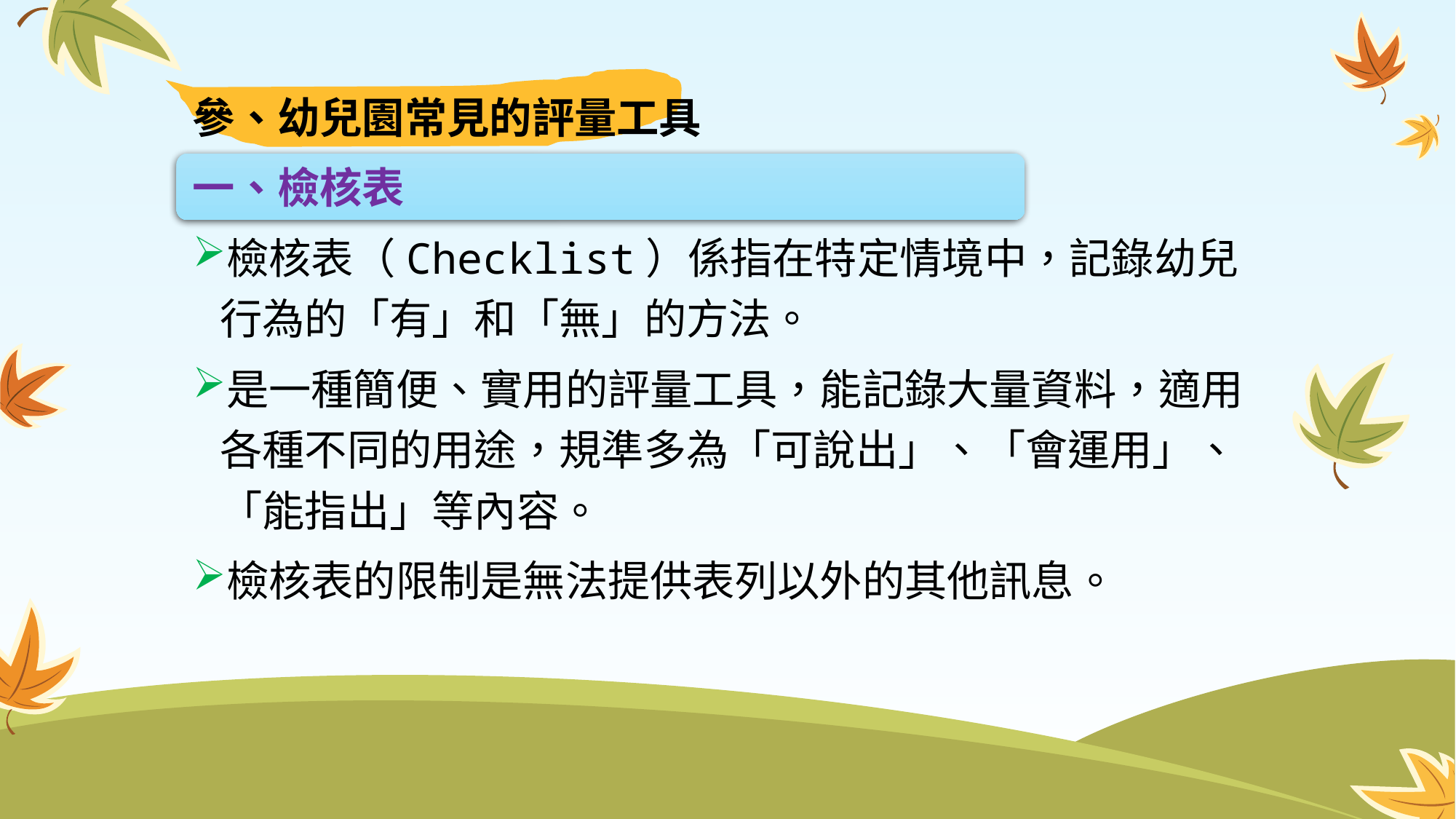

參、幼兒園常見的評量工具
一、檢核表
檢核表（Checklist）係指在特定情境中，記錄幼兒行為的「有」和「無」的方法。
是一種簡便、實用的評量工具，能記錄大量資料，適用各種不同的用途，規準多為「可說出」、「會運用」、「能指出」等內容。
檢核表的限制是無法提供表列以外的其他訊息。